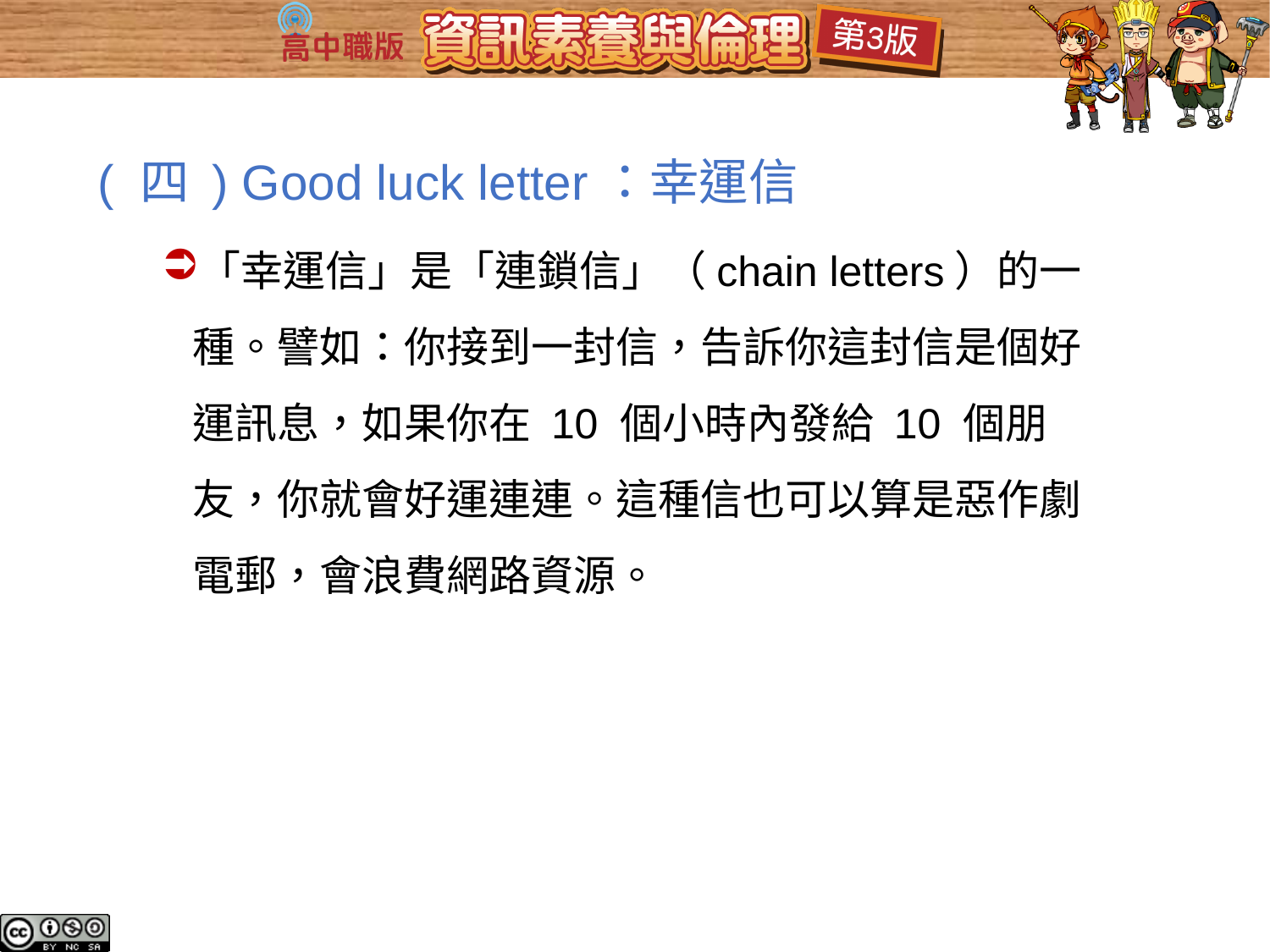

( 四 ) Good luck letter：幸運信
「幸運信」是「連鎖信」（chain letters）的一種。譬如：你接到一封信，告訴你這封信是個好運訊息，如果你在 10 個小時內發給 10 個朋友，你就會好運連連。這種信也可以算是惡作劇電郵，會浪費網路資源。